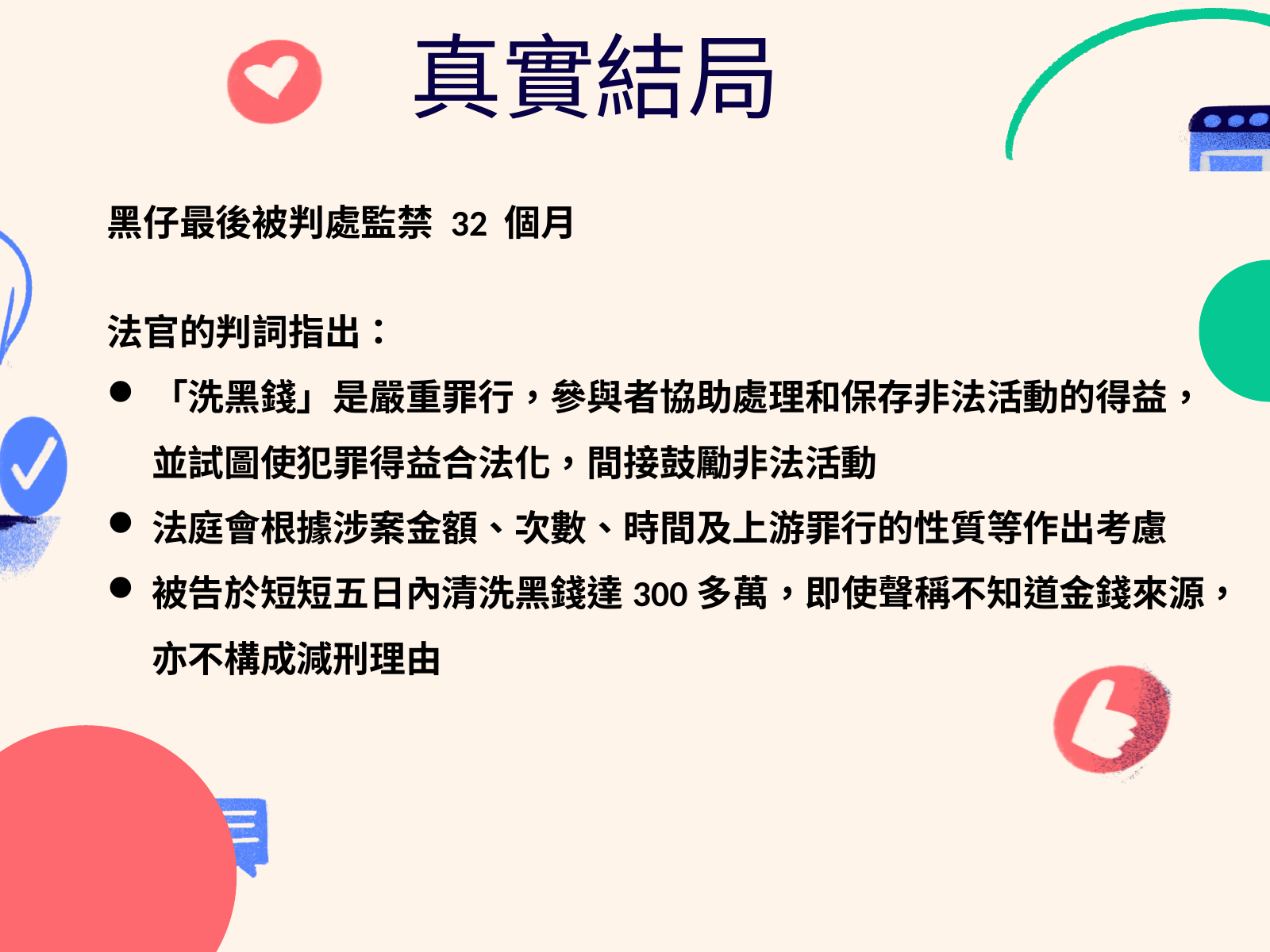

真實結局
黑仔最後被判處監禁 32 個月

法官的判詞指出：
「洗黑錢」是嚴重罪行，參與者協助處理和保存非法活動的得益，
並試圖使犯罪得益合法化，間接鼓勵非法活動
法庭會根據涉案金額、次數、時間及上游罪行的性質等作出考慮
被告於短短五日內清洗黑錢達300多萬，即使聲稱不知道金錢來源，
亦不構成減刑理由